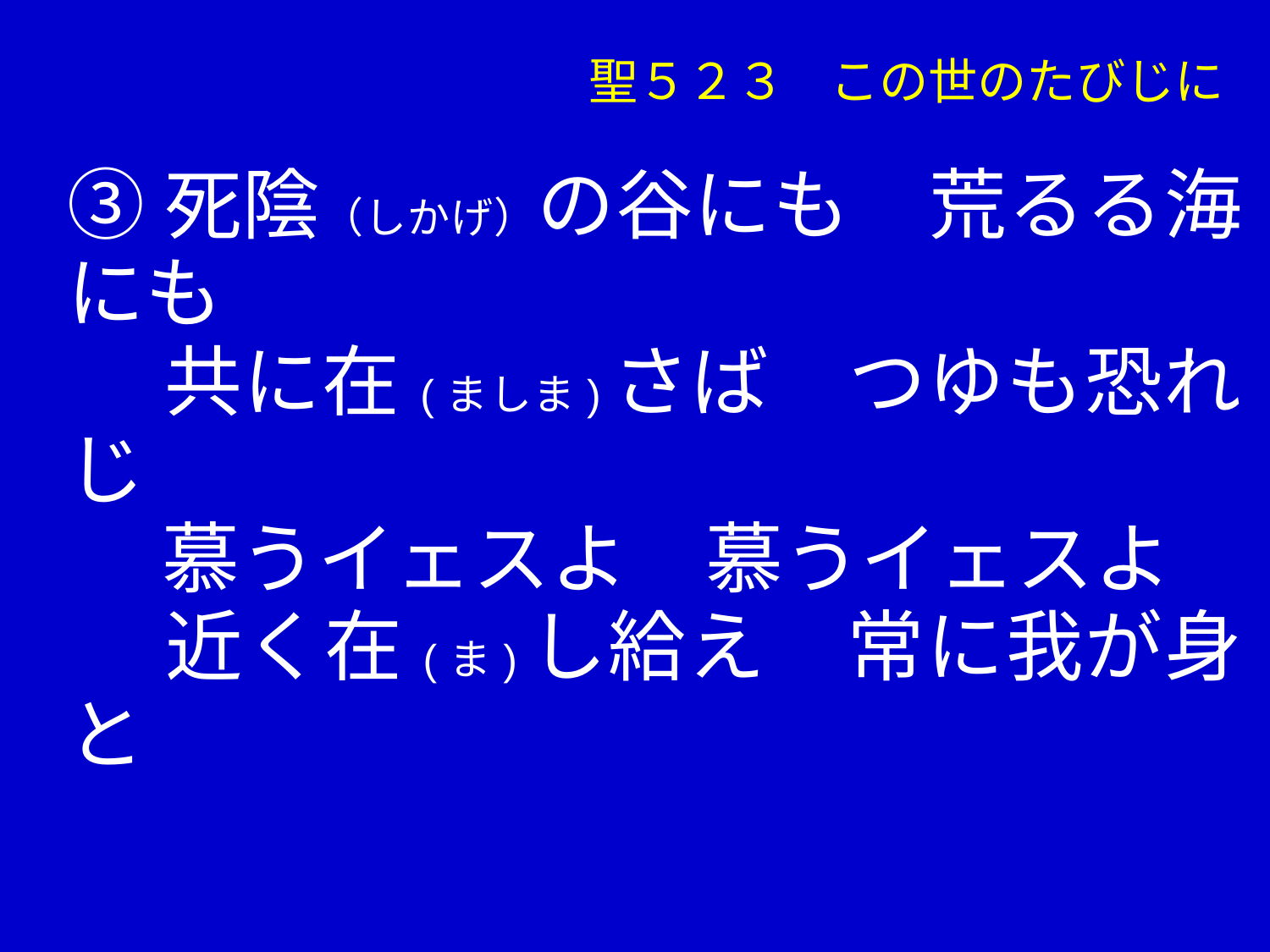

聖５２３    この世のたびじに
③死陰（しかげ）の谷にも　荒るる海にも
　 共に在(ましま)さば　つゆも恐れじ
　 慕うイェスよ　慕うイェスよ
　 近く在(ま)し給え　常に我が身と